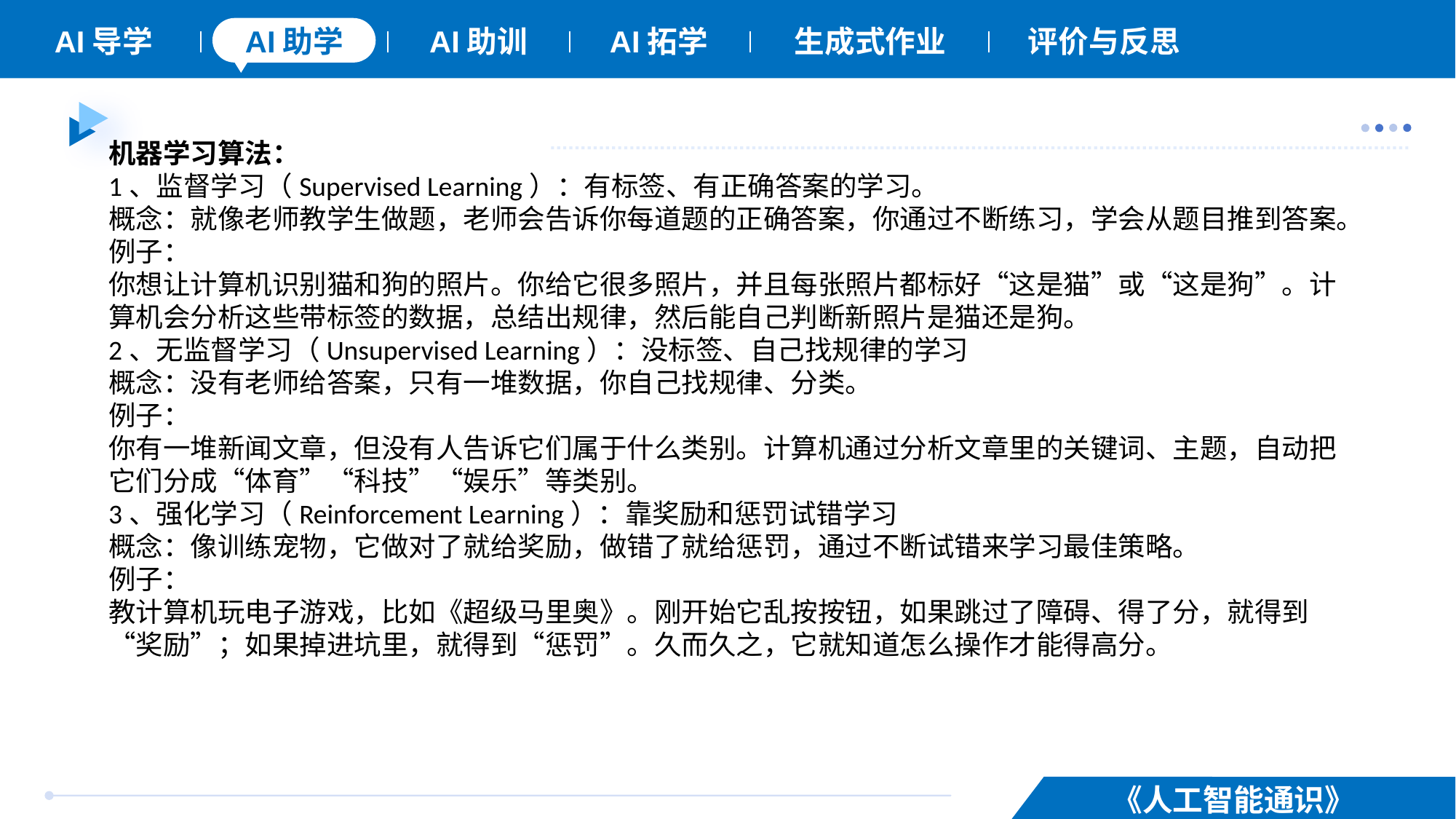

机器学习算法：
1、监督学习（Supervised Learning）：有标签、有正确答案的学习。
概念：就像老师教学生做题，老师会告诉你每道题的正确答案，你通过不断练习，学会从题目推到答案。
例子：
你想让计算机识别猫和狗的照片。你给它很多照片，并且每张照片都标好“这是猫”或“这是狗”。计算机会分析这些带标签的数据，总结出规律，然后能自己判断新照片是猫还是狗。
2、无监督学习（Unsupervised Learning）：没标签、自己找规律的学习
概念：没有老师给答案，只有一堆数据，你自己找规律、分类。
例子：
你有一堆新闻文章，但没有人告诉它们属于什么类别。计算机通过分析文章里的关键词、主题，自动把它们分成“体育”“科技”“娱乐”等类别。
3、强化学习（Reinforcement Learning）：靠奖励和惩罚试错学习
概念：像训练宠物，它做对了就给奖励，做错了就给惩罚，通过不断试错来学习最佳策略。
例子：
教计算机玩电子游戏，比如《超级马里奥》。刚开始它乱按按钮，如果跳过了障碍、得了分，就得到“奖励”；如果掉进坑里，就得到“惩罚”。久而久之，它就知道怎么操作才能得高分。